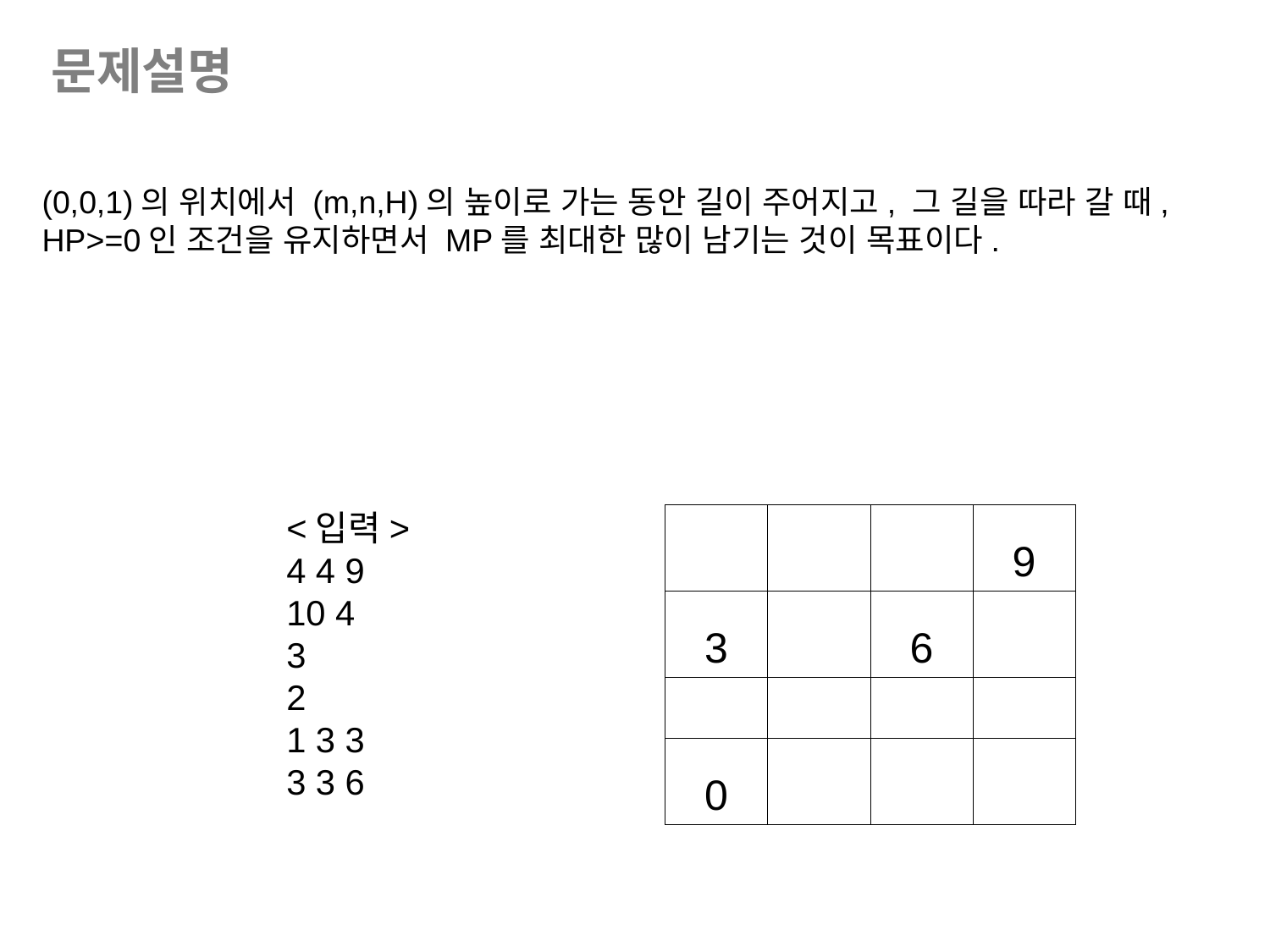

문제설명
(0,0,1)의 위치에서 (m,n,H)의 높이로 가는 동안 길이 주어지고, 그 길을 따라 갈 때, HP>=0인 조건을 유지하면서 MP를 최대한 많이 남기는 것이 목표이다.

<입력>
4 4 9
10 4
3
2
1 3 3
3 3 6
|  |  |  | 9 |
| --- | --- | --- | --- |
| 3 |  | 6 |  |
|  |  |  |  |
| 0 |  |  |  |